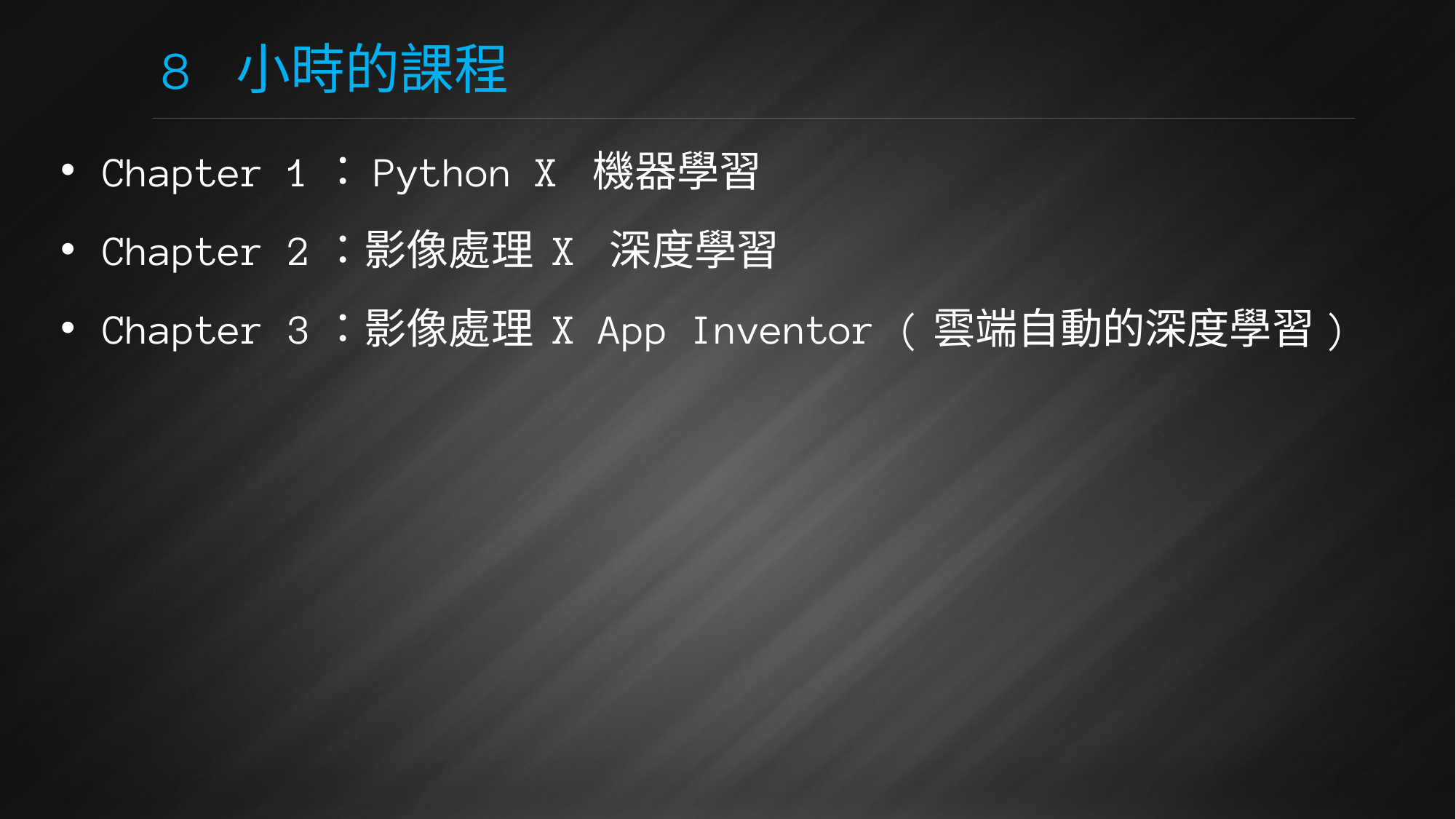

# 8 小時的課程
Chapter 1：Python X 機器學習
Chapter 2：影像處理 X 深度學習
Chapter 3：影像處理 X App Inventor (雲端自動的深度學習)